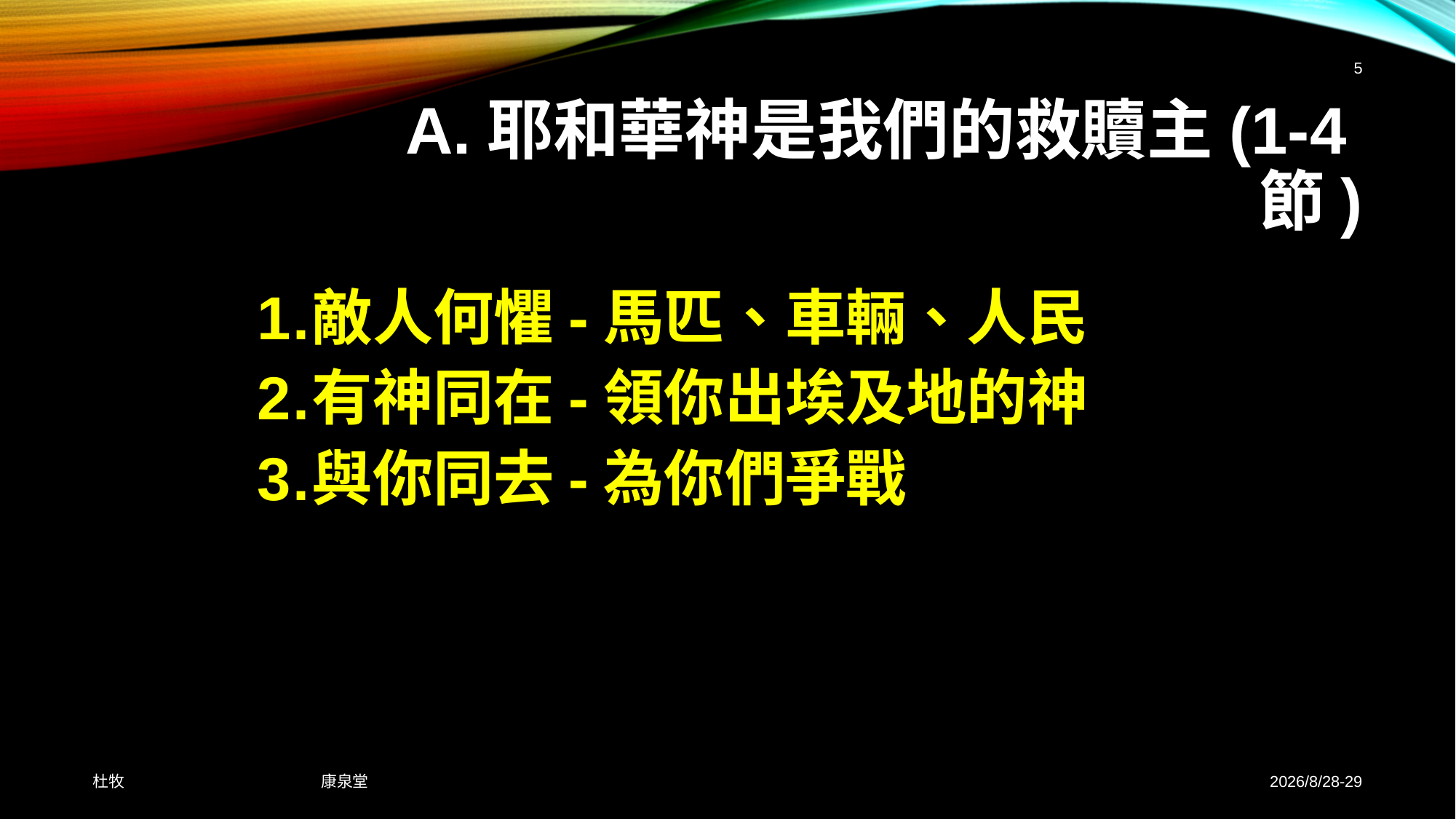

5
# A.耶和華神是我們的救贖主(1-4節)
敵人何懼-馬匹、車輛、人民
有神同在-領你出埃及地的神
與你同去-為你們爭戰
杜牧                                                         康泉堂
2026/8/28-29